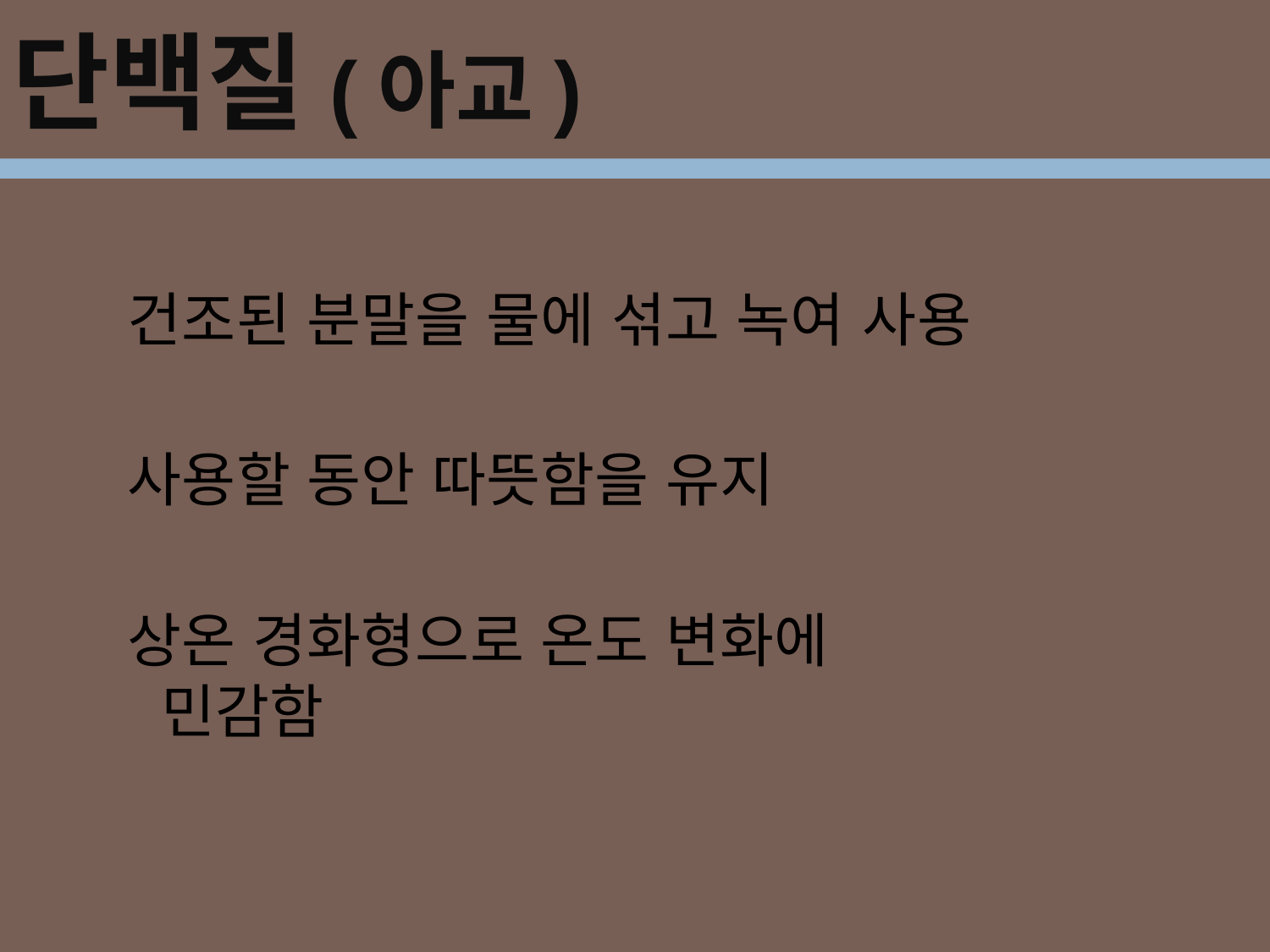

단백질(아교)

# 아교(수교)
건조된 분말을 물에 섞고 녹여 사용

사용할 동안 따뜻함을 유지

상온 경화형으로 온도 변화에 민감함